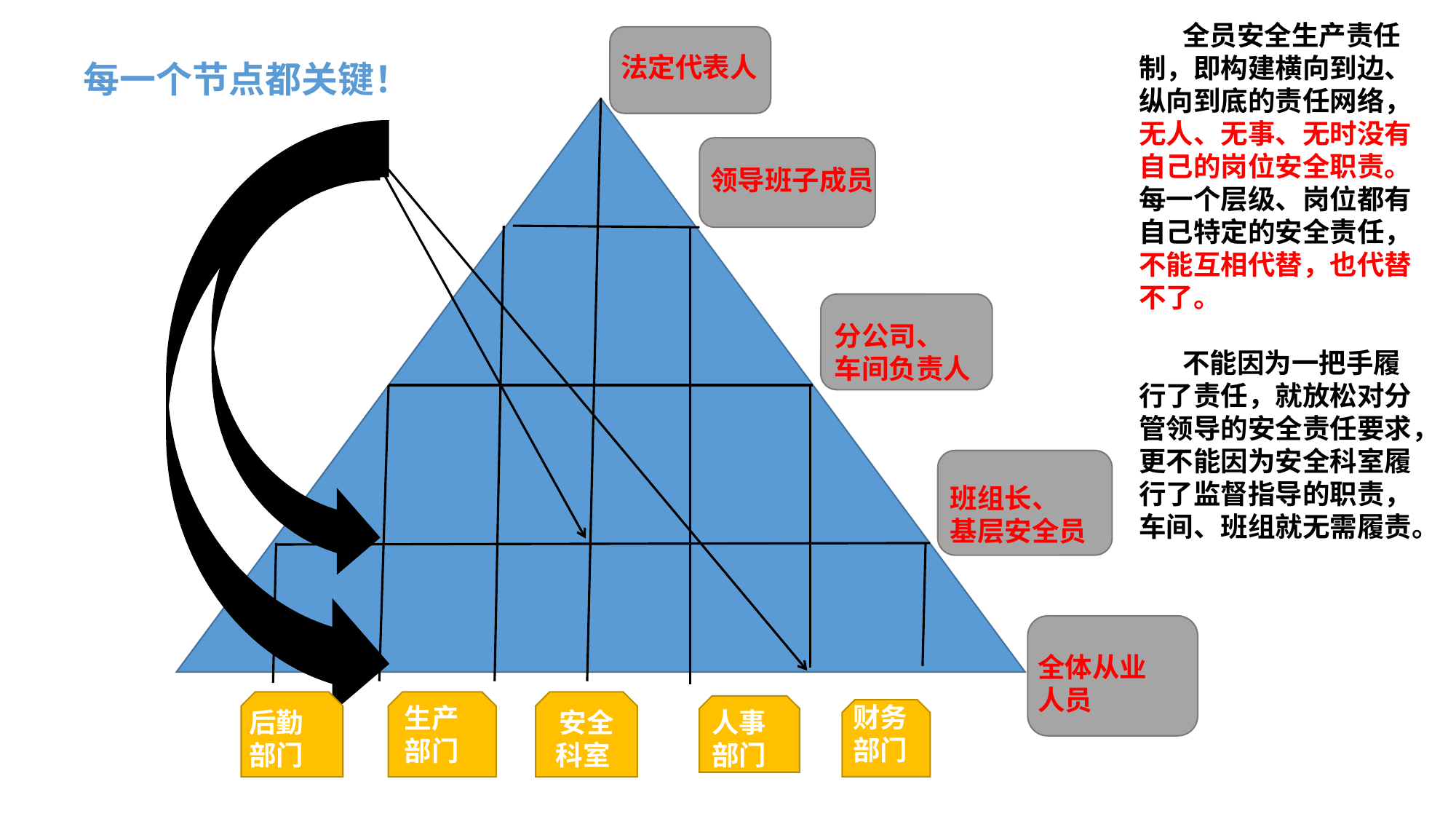

全员安全生产责任制，即构建横向到边、纵向到底的责任网络，无人、无事、无时没有自己的岗位安全职责。
每一个层级、岗位都有自己特定的安全责任，不能互相代替，也代替不了。

      不能因为一把手履行了责任，就放松对分管领导的安全责任要求，更不能因为安全科室履行了监督指导的职责，车间、班组就无需履责。

法定代表人
每一个节点都关键！

领导班子成员

分公司、
车间负责人

班组长、
基层安全员

全体从业
人员

安全科室u

财务部门
生产部门

后勤
部门
人事部门

92